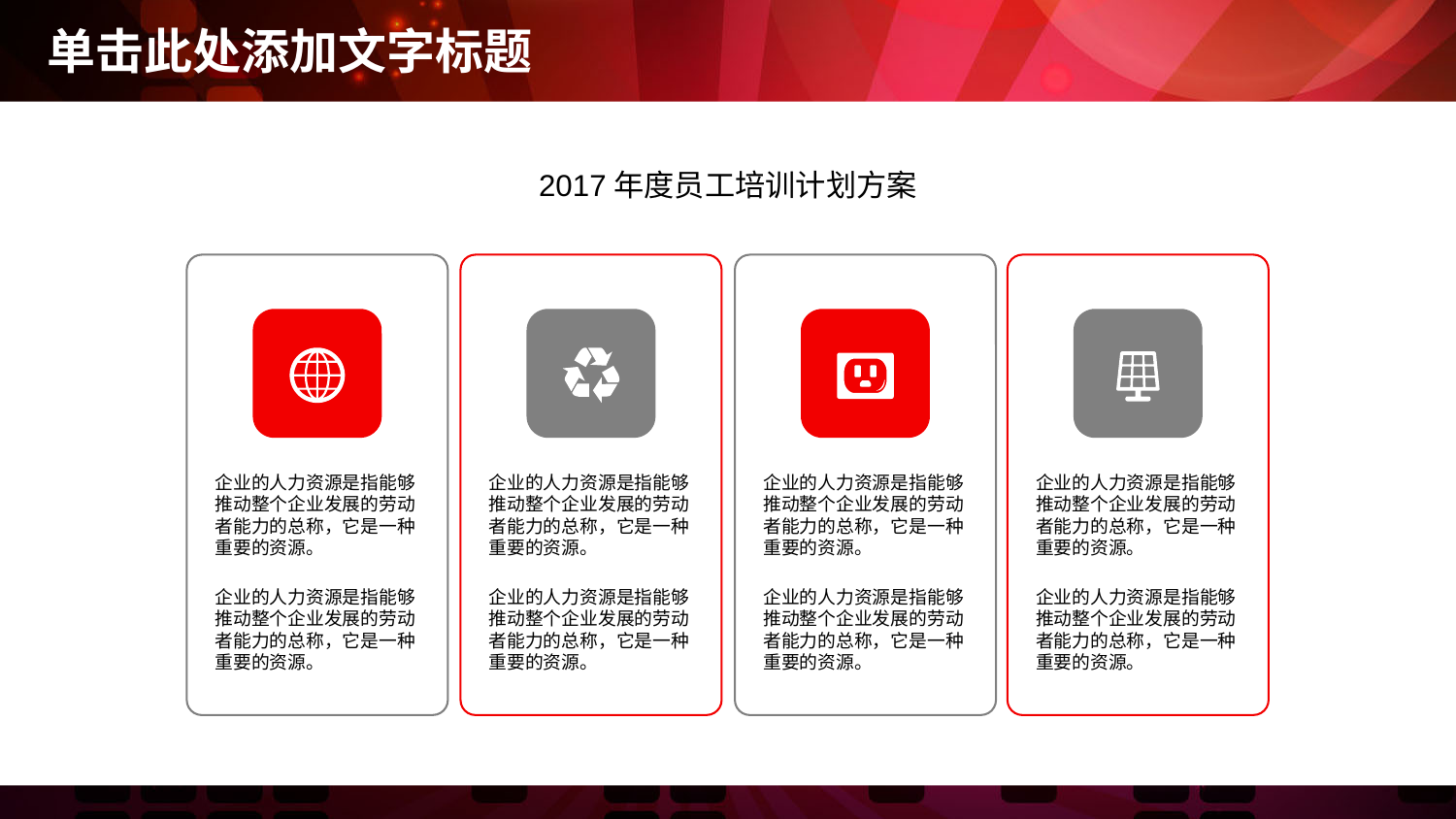

2017年度员工培训计划方案

企业的人力资源是指能够推动整个企业发展的劳动者能力的总称，它是一种重要的资源。
企业的人力资源是指能够推动整个企业发展的劳动者能力的总称，它是一种重要的资源。
企业的人力资源是指能够推动整个企业发展的劳动者能力的总称，它是一种重要的资源。
企业的人力资源是指能够推动整个企业发展的劳动者能力的总称，它是一种重要的资源。
企业的人力资源是指能够推动整个企业发展的劳动者能力的总称，它是一种重要的资源。
企业的人力资源是指能够推动整个企业发展的劳动者能力的总称，它是一种重要的资源。
企业的人力资源是指能够推动整个企业发展的劳动者能力的总称，它是一种重要的资源。
企业的人力资源是指能够推动整个企业发展的劳动者能力的总称，它是一种重要的资源。
.